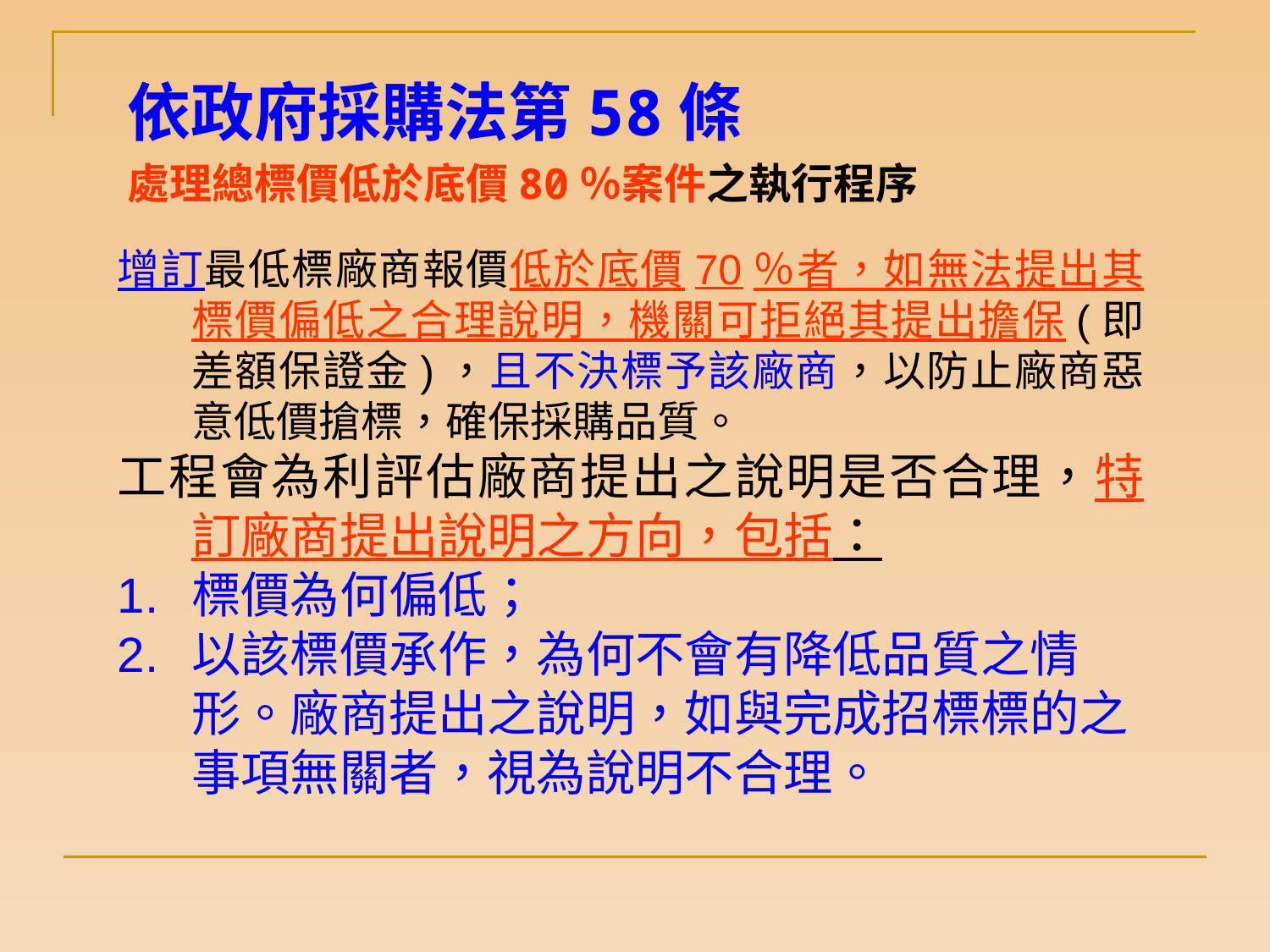

依政府採購法第58條
處理總標價低於底價80％案件之執行程序
增訂最低標廠商報價低於底價70％者，如無法提出其標價偏低之合理說明，機關可拒絕其提出擔保(即差額保證金)，且不決標予該廠商，以防止廠商惡意低價搶標，確保採購品質。
工程會為利評估廠商提出之說明是否合理，特訂廠商提出說明之方向，包括：
標價為何偏低；
以該標價承作，為何不會有降低品質之情形。廠商提出之說明，如與完成招標標的之事項無關者，視為說明不合理。